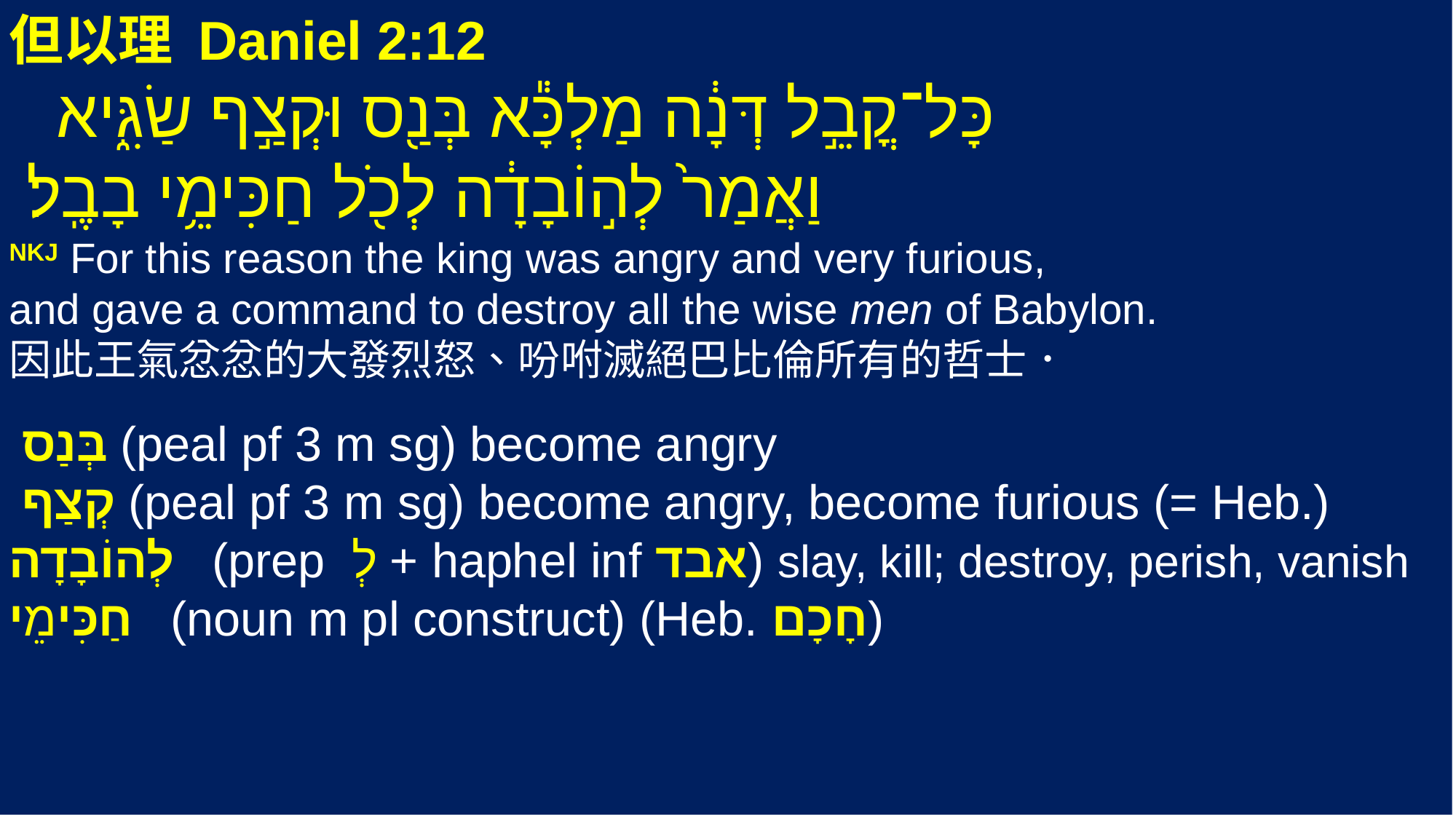

但以理 Daniel 2:12
   ‎‎כָּל־קֳבֵ֣ל דְּנָ֔ה מַלְכָּ֕א בְּנַ֖ס וּקְצַ֣ף שַׂגִּ֑יא
 וַאֲמַר֙ לְה֣וֹבָדָ֔ה לְכֹ֖ל חַכִּימֵ֥י בָבֶֽל׃
NKJ For this reason the king was angry and very furious,
and gave a command to destroy all the wise men of Babylon.
因此王氣忿忿的大發烈怒、吩咐滅絕巴比倫所有的哲士．

‎ בְּנַס (peal pf 3 m sg) become angry
 קְצַף (peal pf 3 m sg) become angry, become furious (= Heb.)
לְהוֹבָדָה   (prep  לְ + haphel inf אבד) slay, kill; destroy, perish, vanish
חַכִּימֵי   (noun m pl construct) (Heb. חָכָם)